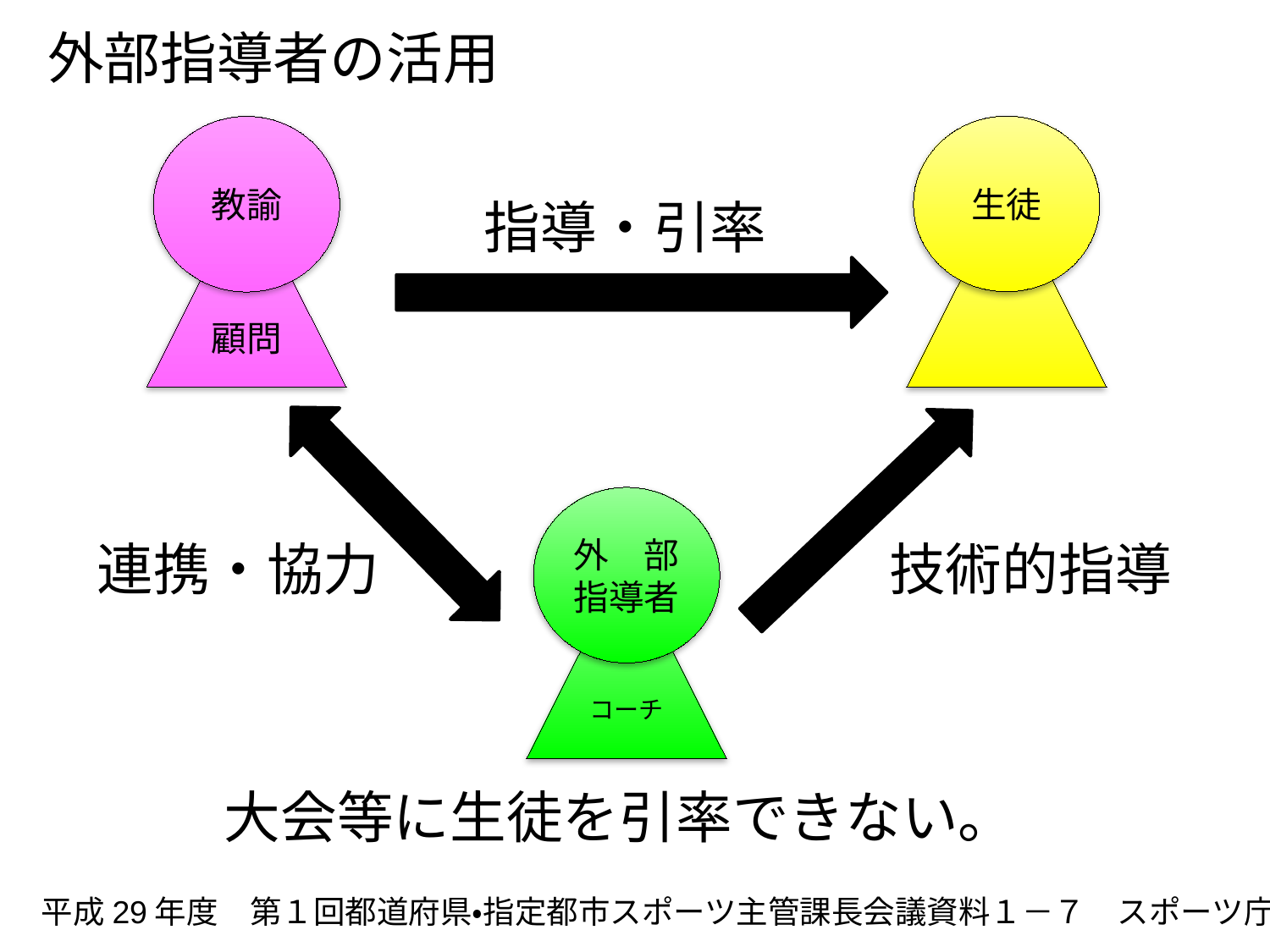

外部指導者の活用
生徒

教諭
顧問
指導・引率

外　部
指導者
コーチ
連携・協力
技術的指導
大会等に生徒を引率できない。
平成29年度　第１回都道府県・指定都市スポーツ主管課長会議資料１－７　スポーツ庁